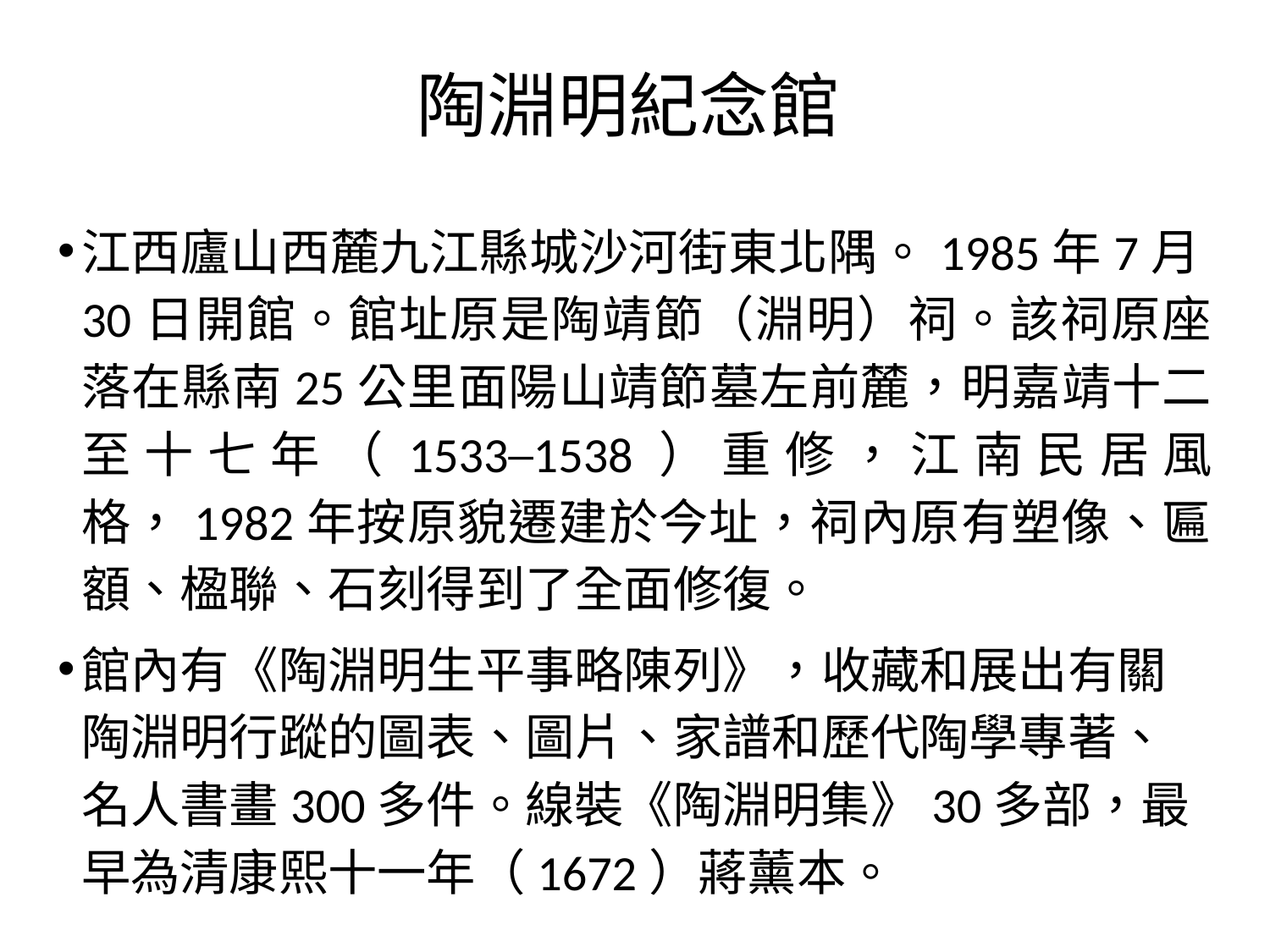

# 陶淵明紀念館
江西廬山西麓九江縣城沙河街東北隅。1985年7月30日開館。館址原是陶靖節（淵明）祠。該祠原座落在縣南25公里面陽山靖節墓左前麓，明嘉靖十二至十七年（1533─1538）重修，江南民居風格，1982年按原貌遷建於今址，祠內原有塑像、匾額、楹聯、石刻得到了全面修復。
館內有《陶淵明生平事略陳列》，收藏和展出有關陶淵明行蹤的圖表、圖片、家譜和歷代陶學專著、名人書畫300多件。線裝《陶淵明集》30多部，最早為清康熙十一年（1672）蔣薰本。